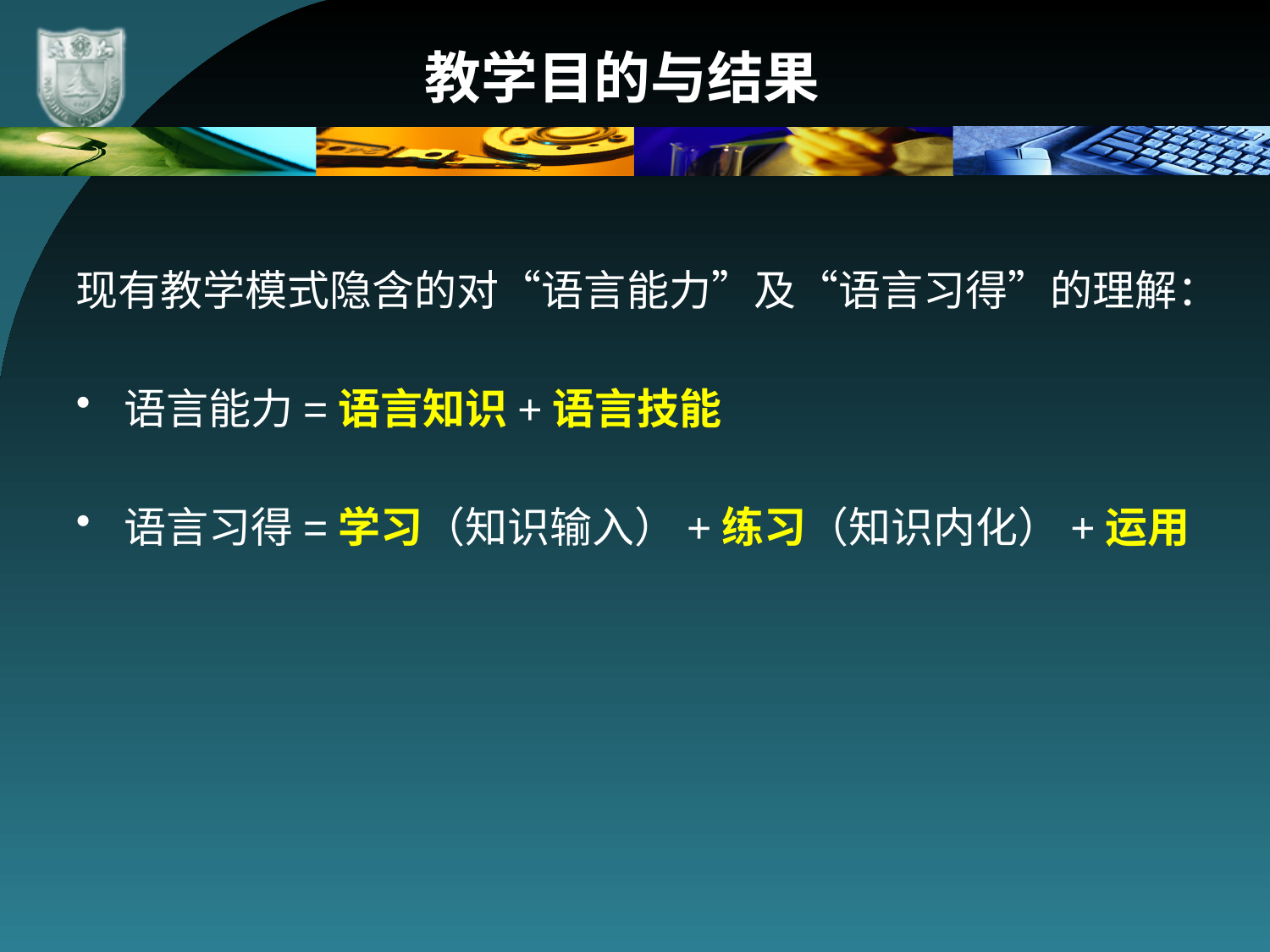

教学目的与结果
现有教学模式隐含的对“语言能力”及“语言习得”的理解：

语言能力=语言知识+语言技能

语言习得=学习（知识输入）+练习（知识内化）+运用